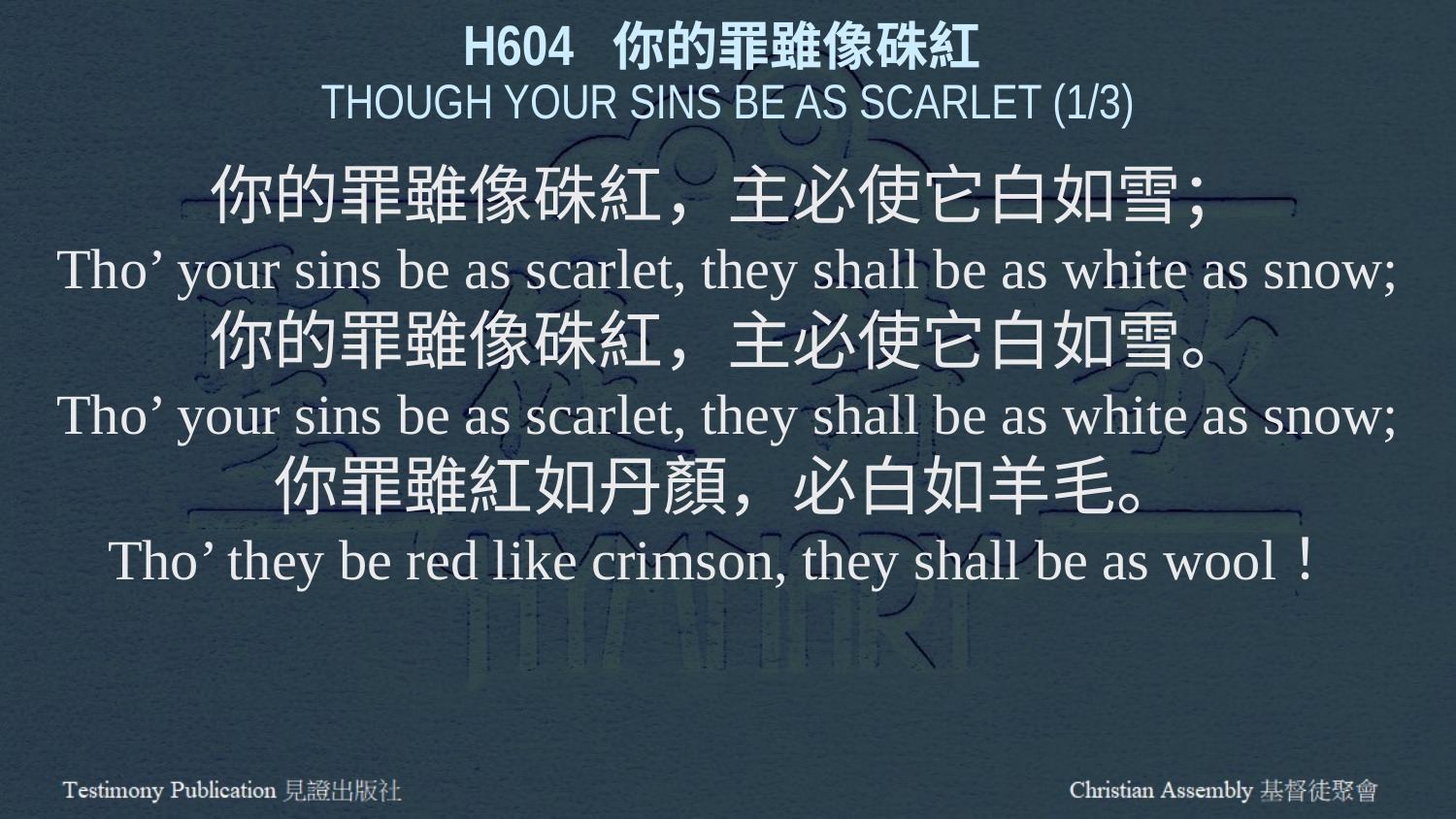

H604  你的罪雖像硃紅
THOUGH YOUR SINS BE AS SCARLET (1/3)
你的罪雖像硃紅，主必使它白如雪；
Tho’ your sins be as scarlet, they shall be as white as snow;
你的罪雖像硃紅，主必使它白如雪。
Tho’ your sins be as scarlet, they shall be as white as snow;
你罪雖紅如丹顏，必白如羊毛。
Tho’ they be red like crimson, they shall be as wool！